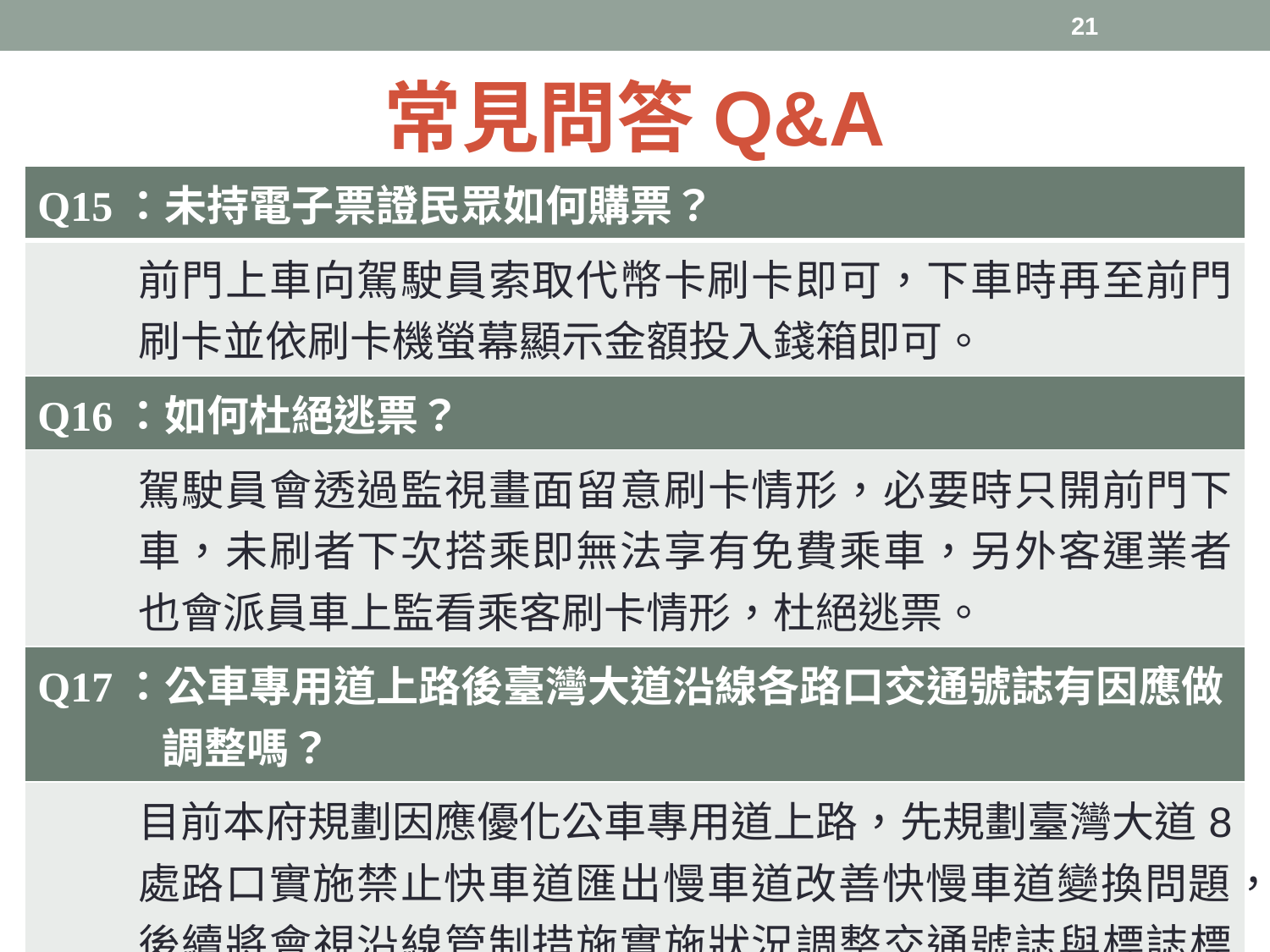

21
# 常見問答Q&A
| Q15：未持電子票證民眾如何購票？ |
| --- |
| 前門上車向駕駛員索取代幣卡刷卡即可，下車時再至前門刷卡並依刷卡機螢幕顯示金額投入錢箱即可。 |
| Q16：如何杜絕逃票？ |
| 駕駛員會透過監視畫面留意刷卡情形，必要時只開前門下車，未刷者下次搭乘即無法享有免費乘車，另外客運業者也會派員車上監看乘客刷卡情形，杜絕逃票。 |
| Q17：公車專用道上路後臺灣大道沿線各路口交通號誌有因應做調整嗎？ |
| 目前本府規劃因應優化公車專用道上路，先規劃臺灣大道8處路口實施禁止快車道匯出慢車道改善快慢車道變換問題，後續將會視沿線管制措施實施狀況調整交通號誌與標誌標線等工程措施。 |
答：
答：